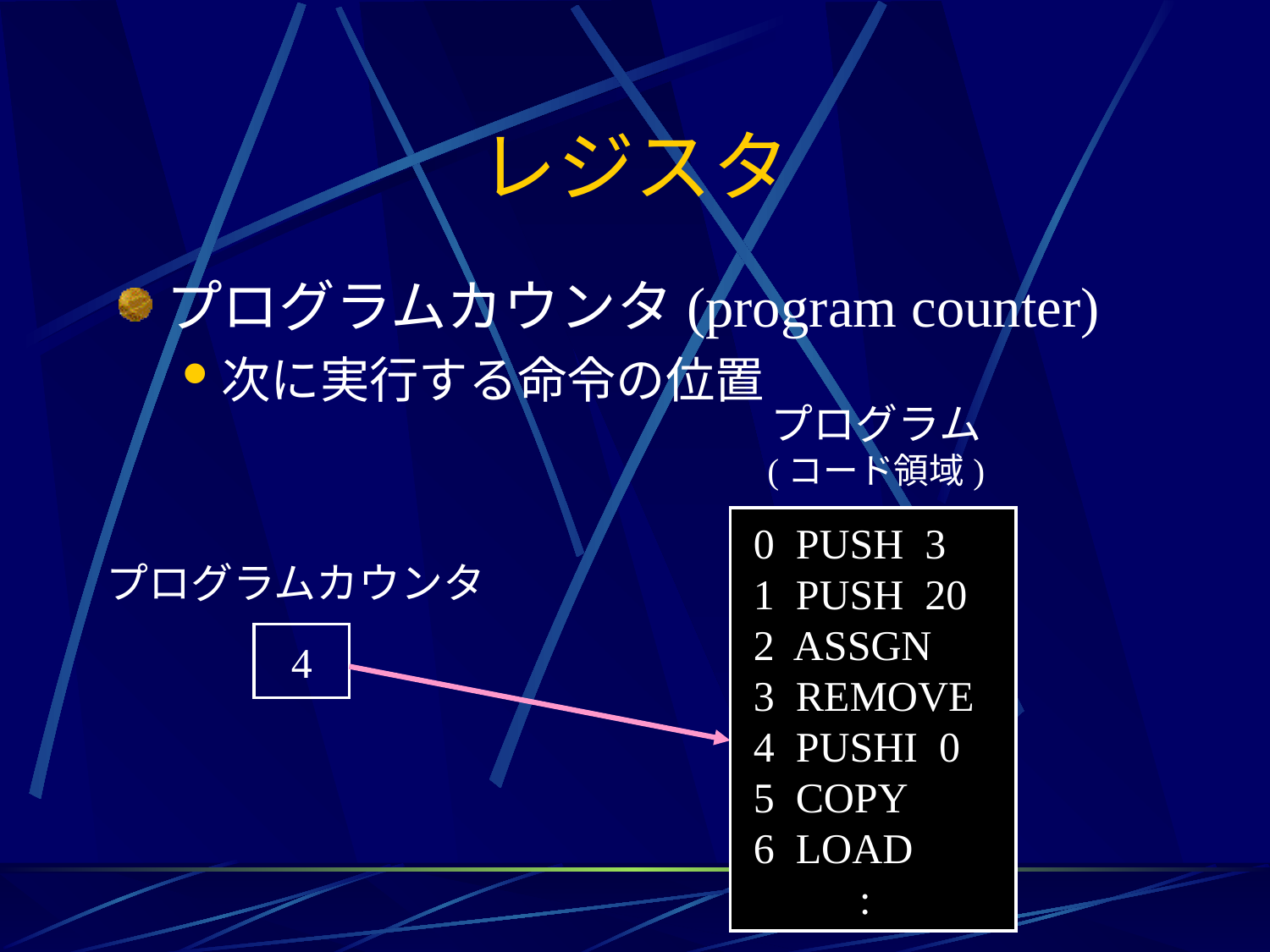

# レジスタ
プログラムカウンタ(program counter)
次に実行する命令の位置
プログラム
(コード領域)
 0  PUSH  3
 1  PUSH  20
 2  ASSGN
 3  REMOVE
 4  PUSHI  0
 5  COPY
 6  LOAD
           :
プログラムカウンタ
4